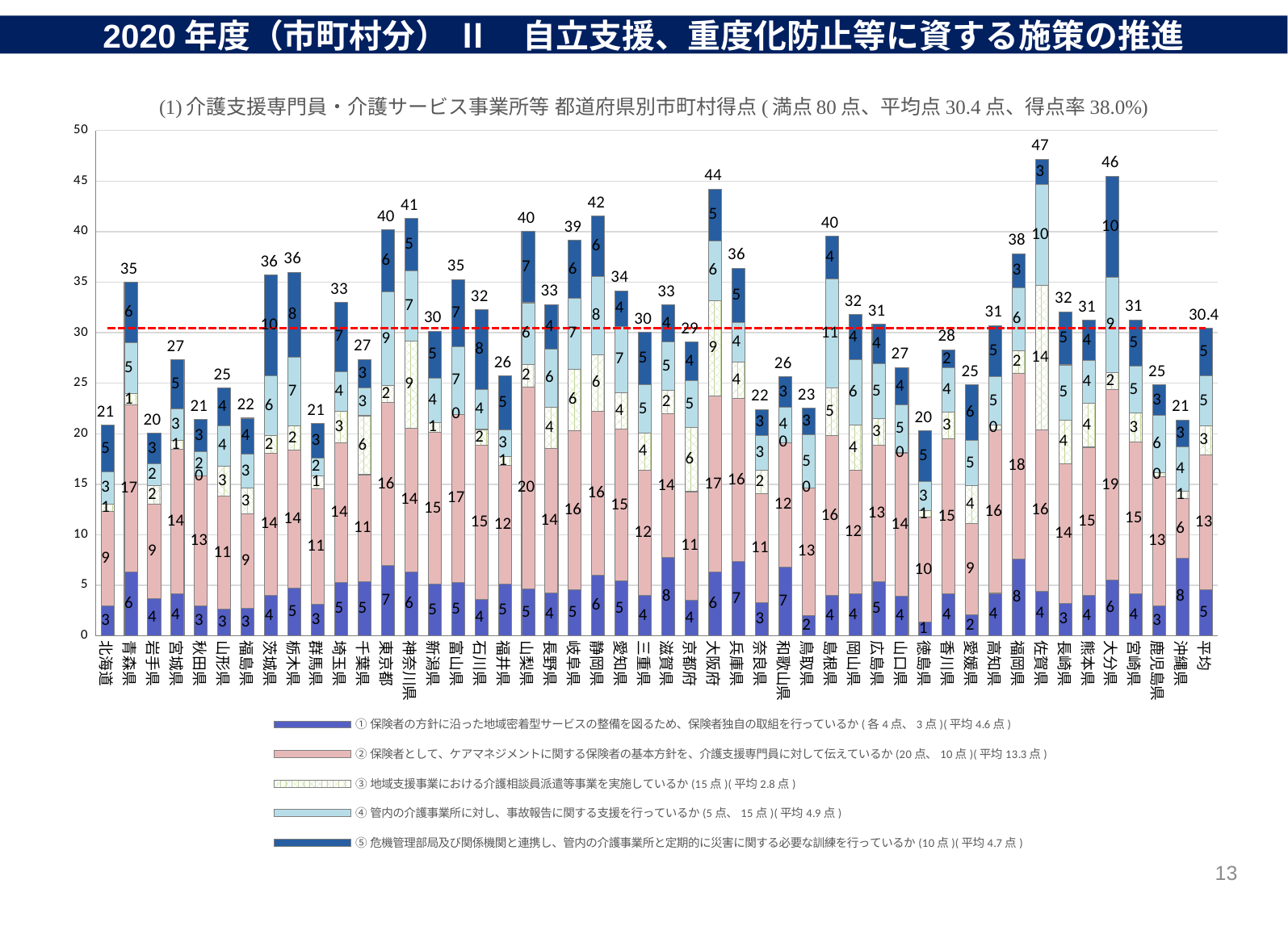

2020年度（市町村分） Ⅱ　自立支援、重度化防止等に資する施策の推進

### Chart

| Category | ①保険者の方針に沿った地域密着型サービスの整備を図るため、保険者独自の取組を行っているか(各4点、3点)(平均4.6点) | ②保険者として、ケアマネジメントに関する保険者の基本方針を、介護支援専門員に対して伝えているか(20点、10点)(平均13.3点) | ③地域支援事業における介護相談員派遣等事業を実施しているか(15点)(平均2.8点) | ④管内の介護事業所に対し、事故報告に関する支援を行っているか(5点、15点)(平均4.9点) | ⑤危機管理部局及び関係機関と連携し、管内の介護事業所と定期的に災害に関する必要な訓練を行っているか(10点)(平均4.7点) | 合計 | 平均 |
|---|---|---|---|---|---|---|---|
| 北海道 | 2.983240223463687 | 9.329608938547485 | 0.7541899441340782 | 3.184357541899441 | 4.581005586592179 | 20.832402234636866 | 30.417001723147614 |
| 青森県 | 6.35 | 16.5 | 1.125 | 5.0 | 6.0 | 34.975 | 30.417001723147614 |
| 岩手県 | 3.6666666666666665 | 9.393939393939394 | 1.8181818181818181 | 2.121212121212121 | 3.0303030303030303 | 20.03030303030303 | 30.417001723147614 |
| 宮城県 | 4.171428571428572 | 14.285714285714286 | 0.8571428571428571 | 3.142857142857143 | 4.857142857142857 | 27.314285714285717 | 30.417001723147614 |
| 秋田県 | 3.0 | 12.8 | 0.0 | 2.4 | 3.2 | 21.4 | 30.417001723147614 |
| 山形県 | 2.657142857142857 | 11.142857142857142 | 3.0 | 4.0 | 3.7142857142857144 | 24.514285714285712 | 30.417001723147614 |
| 福島県 | 2.7288135593220337 | 9.322033898305085 | 2.542372881355932 | 3.389830508474576 | 3.559322033898305 | 21.54237288135593 | 30.417001723147614 |
| 茨城県 | 4.0 | 14.090909090909092 | 1.7045454545454546 | 5.909090909090909 | 10.0 | 35.70454545454545 | 30.417001723147614 |
| 栃木県 | 4.76 | 13.6 | 2.4 | 6.8 | 8.4 | 35.96 | 30.417001723147614 |
| 群馬県 | 3.142857142857143 | 11.428571428571429 | 1.2857142857142858 | 1.7142857142857142 | 3.4285714285714284 | 21.0 | 30.417001723147614 |
| 埼玉県 | 5.285714285714286 | 13.80952380952381 | 3.0952380952380953 | 3.9682539682539684 | 6.825396825396825 | 32.98412698412698 | 30.417001723147614 |
| 千葉県 | 5.388888888888889 | 10.555555555555555 | 5.833333333333333 | 2.7777777777777777 | 2.7777777777777777 | 27.333333333333336 | 30.417001723147614 |
| 東京都 | 6.935483870967742 | 16.129032258064516 | 1.6935483870967742 | 9.274193548387096 | 6.129032258064516 | 40.16129032258064 | 30.417001723147614 |
| 神奈川県 | 6.303030303030303 | 14.242424242424242 | 8.636363636363637 | 6.96969696969697 | 5.151515151515151 | 41.303030303030305 | 30.417001723147614 |
| 新潟県 | 5.133333333333334 | 15.0 | 1.0 | 4.333333333333333 | 4.666666666666667 | 30.133333333333333 | 30.417001723147614 |
| 富山県 | 5.266666666666667 | 16.666666666666668 | 0.0 | 6.666666666666667 | 6.666666666666667 | 35.266666666666666 | 30.417001723147614 |
| 石川県 | 3.5789473684210527 | 15.263157894736842 | 1.5789473684210527 | 3.9473684210526314 | 7.894736842105263 | 32.263157894736835 | 30.417001723147614 |
| 福井県 | 5.117647058823529 | 11.764705882352942 | 0.8823529411764706 | 2.6470588235294117 | 5.294117647058823 | 25.705882352941178 | 30.417001723147614 |
| 山梨県 | 4.62962962962963 | 20.0 | 2.2222222222222223 | 6.111111111111111 | 7.037037037037037 | 40.0 | 30.417001723147614 |
| 長野県 | 4.259740259740259 | 14.285714285714286 | 4.090909090909091 | 5.714285714285714 | 4.415584415584416 | 32.76623376623377 | 30.417001723147614 |
| 岐阜県 | 4.595238095238095 | 15.714285714285714 | 6.071428571428571 | 7.023809523809524 | 5.714285714285714 | 39.11904761904762 | 30.417001723147614 |
| 静岡県 | 5.9714285714285715 | 16.285714285714285 | 5.571428571428571 | 7.714285714285714 | 6.0 | 41.542857142857144 | 30.417001723147614 |
| 愛知県 | 5.444444444444445 | 15.0 | 3.611111111111111 | 6.574074074074074 | 3.5185185185185186 | 34.148148148148145 | 30.417001723147614 |
| 三重県 | 4.0 | 12.413793103448276 | 3.6206896551724137 | 4.827586206896552 | 5.172413793103448 | 30.03448275862069 | 30.417001723147614 |
| 滋賀県 | 7.7368421052631575 | 14.210526315789474 | 2.3684210526315788 | 4.7368421052631575 | 3.6842105263157894 | 32.73684210526316 | 30.417001723147614 |
| 京都府 | 3.5 | 10.76923076923077 | 6.346153846153846 | 4.615384615384615 | 3.8461538461538463 | 29.07692307692308 | 30.417001723147614 |
| 大阪府 | 6.3023255813953485 | 17.441860465116278 | 9.418604651162791 | 5.930232558139535 | 5.116279069767442 | 44.2093023255814 | 30.417001723147614 |
| 兵庫県 | 7.365853658536586 | 16.097560975609756 | 3.658536585365854 | 3.902439024390244 | 5.365853658536586 | 36.390243902439025 | 30.417001723147614 |
| 奈良県 | 3.3076923076923075 | 10.76923076923077 | 2.3076923076923075 | 3.4615384615384617 | 2.5641025641025643 | 22.410256410256412 | 30.417001723147614 |
| 和歌山県 | 6.8 | 12.333333333333334 | 0.0 | 3.5 | 3.0 | 25.633333333333333 | 30.417001723147614 |
| 鳥取県 | 2.0 | 12.631578947368421 | 0.0 | 5.2631578947368425 | 2.6315789473684212 | 22.526315789473685 | 30.417001723147614 |
| 島根県 | 4.0 | 15.789473684210526 | 4.7368421052631575 | 10.789473684210526 | 4.2105263157894735 | 39.526315789473685 | 30.417001723147614 |
| 岡山県 | 4.185185185185185 | 12.222222222222221 | 4.444444444444445 | 6.481481481481482 | 4.444444444444445 | 31.77777777777777 | 30.417001723147614 |
| 広島県 | 5.391304347826087 | 13.478260869565217 | 2.608695652173913 | 5.434782608695652 | 3.9130434782608696 | 30.826086956521742 | 30.417001723147614 |
| 山口県 | 3.8947368421052633 | 14.210526315789474 | 0.0 | 4.7368421052631575 | 3.6842105263157894 | 26.526315789473685 | 30.417001723147614 |
| 徳島県 | 1.3333333333333333 | 10.416666666666666 | 0.625 | 2.9166666666666665 | 5.0 | 20.291666666666664 | 30.417001723147614 |
| 香川県 | 4.176470588235294 | 15.294117647058824 | 2.6470588235294117 | 4.411764705882353 | 1.7647058823529411 | 28.294117647058826 | 30.417001723147614 |
| 愛媛県 | 2.1 | 9.0 | 3.75 | 4.5 | 5.5 | 24.85 | 30.417001723147614 |
| 高知県 | 4.205882352941177 | 16.176470588235293 | 0.4411764705882353 | 4.852941176470588 | 5.0 | 30.676470588235293 | 30.417001723147614 |
| 福岡県 | 7.633333333333334 | 18.333333333333332 | 2.25 | 6.25 | 3.3333333333333335 | 37.800000000000004 | 30.417001723147614 |
| 佐賀県 | 4.4 | 16.0 | 14.25 | 10.0 | 2.5 | 47.15 | 30.417001723147614 |
| 長崎県 | 3.238095238095238 | 13.80952380952381 | 4.285714285714286 | 5.476190476190476 | 5.238095238095238 | 32.04761904761905 | 30.417001723147614 |
| 熊本県 | 4.0 | 14.666666666666666 | 4.333333333333333 | 4.222222222222222 | 4.0 | 31.222222222222218 | 30.417001723147614 |
| 大分県 | 5.5 | 18.88888888888889 | 1.6666666666666667 | 9.444444444444445 | 10.0 | 45.5 | 30.417001723147614 |
| 宮崎県 | 4.153846153846154 | 15.0 | 2.8846153846153846 | 4.615384615384615 | 4.615384615384615 | 31.269230769230766 | 30.417001723147614 |
| 鹿児島県 | 2.9767441860465116 | 12.790697674418604 | 0.3488372093023256 | 5.6976744186046515 | 3.0232558139534884 | 24.837209302325583 | 30.417001723147614 |
| 沖縄県 | 7.7073170731707314 | 5.853658536585366 | 0.7317073170731707 | 4.390243902439025 | 2.682926829268293 | 21.365853658536587 | 30.417001723147614 |
| 平均 | 4.598506605399196 | 13.34290637564618 | 2.8345778288340036 | 4.948305571510626 | 4.692705341757611 | 30.417001723147614 | 30.417001723147614 |
13